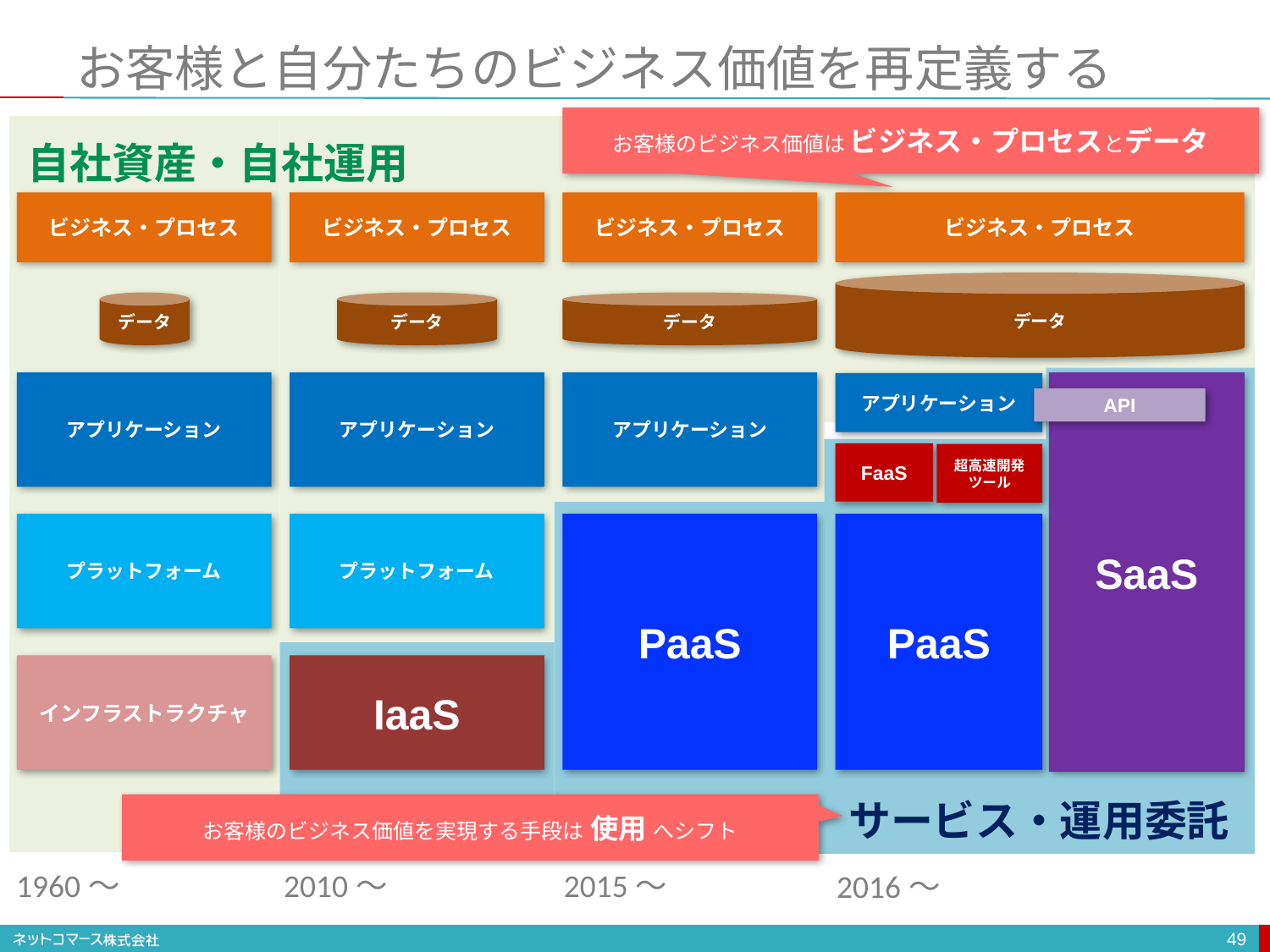

# お客様と自分たちのビジネス価値を再定義する
お客様のビジネス価値は ビジネス・プロセスとデータ

自社資産・自社運用
ビジネス・プロセス
ビジネス・プロセス
ビジネス・プロセス
ビジネス・プロセス
データ
データ
データ
データ

アプリケーション
アプリケーション
アプリケーション
SaaS
アプリケーション
API

FaaS
超高速開発ツール

プラットフォーム
プラットフォーム
PaaS
PaaS

インフラストラクチャ
IaaS
サービス・運用委託
お客様のビジネス価値を実現する手段は 使用 へシフト
2015〜
1960〜
2010〜
2016〜
49